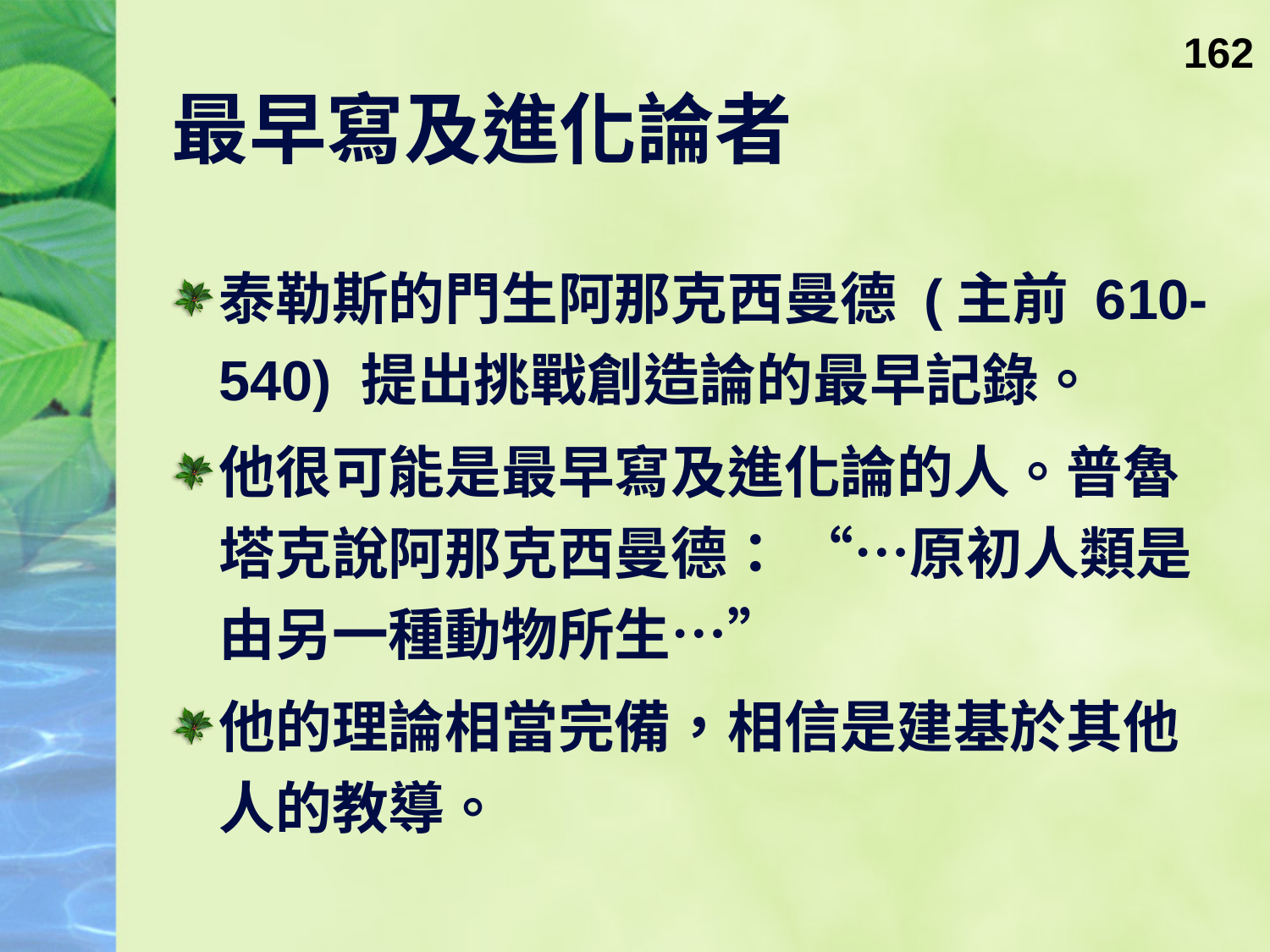

162
# 最早寫及進化論者
泰勒斯的門生阿那克西曼德 (主前 610-540) 提出挑戰創造論的最早記錄。
他很可能是最早寫及進化論的人。普魯塔克說阿那克西曼德： “…原初人類是由另一種動物所生…”
他的理論相當完備，相信是建基於其他人的教導。